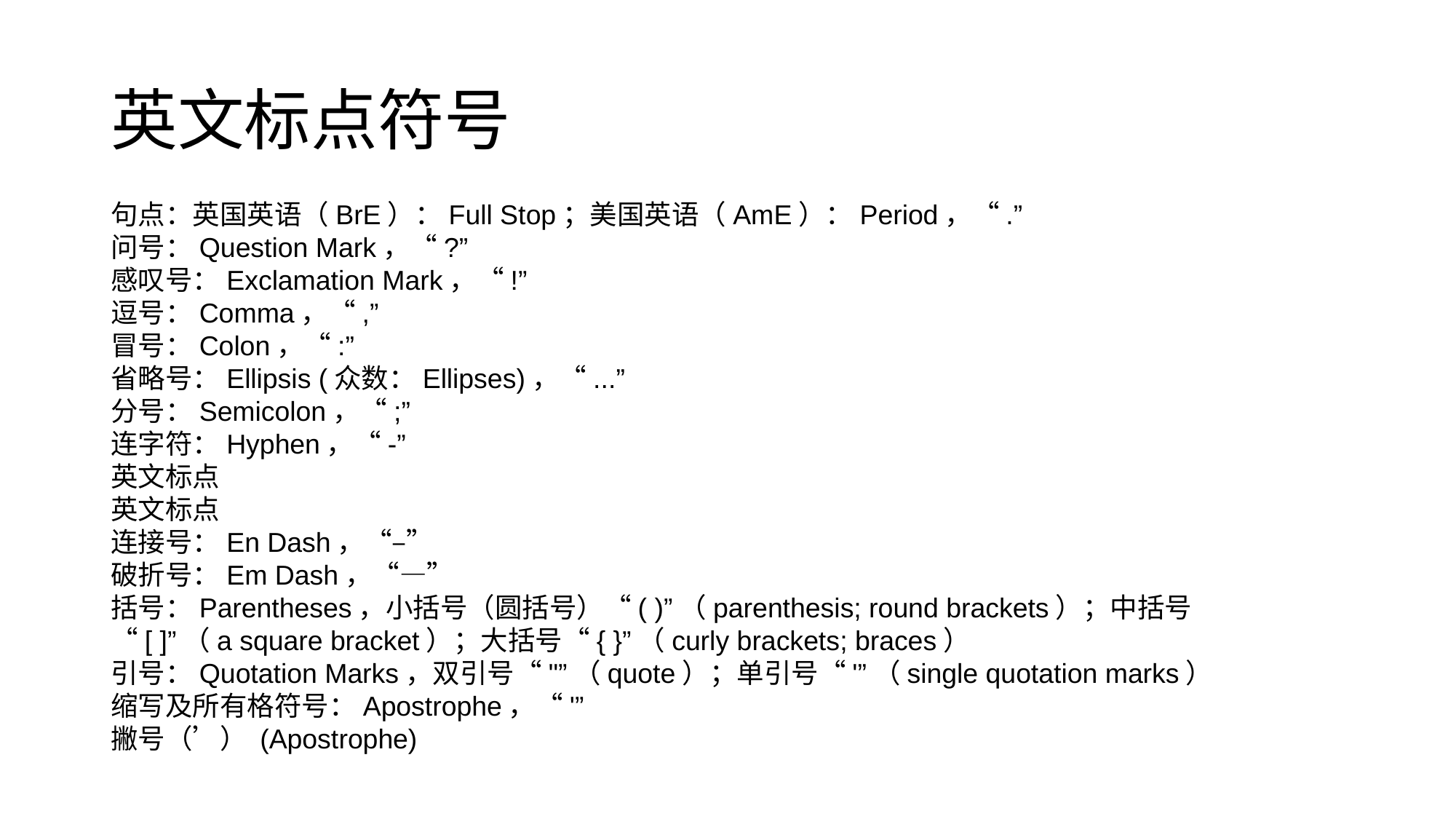

# 英文标点符号
句点：英国英语（BrE）：Full Stop；美国英语（AmE）：Period，“.”
问号：Question Mark，“?”
感叹号：Exclamation Mark，“!”
逗号：Comma，“,”
冒号：Colon，“:”
省略号：Ellipsis (众数：Ellipses)，“...”
分号：Semicolon，“;”
连字符：Hyphen，“-”
英文标点
英文标点
连接号：En Dash，“–”
破折号：Em Dash，“—”
括号：Parentheses，小括号（圆括号）“( )”（parenthesis; round brackets）；中括号“[ ]”（a square bracket）；大括号“{ }”（curly brackets; braces）
引号：Quotation Marks，双引号“"”（quote）；单引号“'”（single quotation marks）
缩写及所有格符号：Apostrophe，“'”
撇号（’） (Apostrophe)